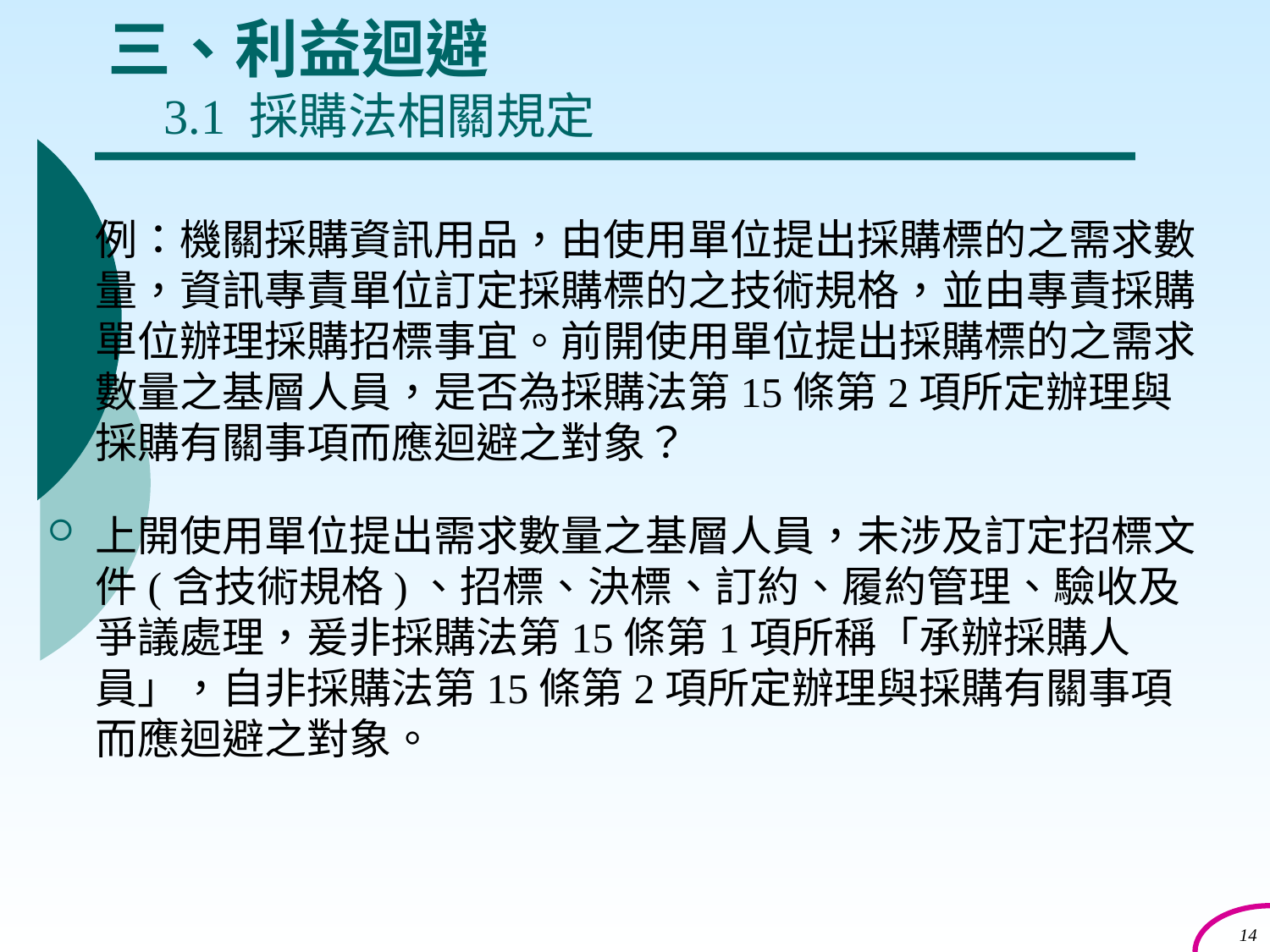

# 三、利益迴避 3.1 採購法相關規定
例：機關採購資訊用品，由使用單位提出採購標的之需求數量，資訊專責單位訂定採購標的之技術規格，並由專責採購單位辦理採購招標事宜。前開使用單位提出採購標的之需求數量之基層人員，是否為採購法第15條第2項所定辦理與採購有關事項而應迴避之對象？
上開使用單位提出需求數量之基層人員，未涉及訂定招標文件(含技術規格)、招標、決標、訂約、履約管理、驗收及爭議處理，爰非採購法第15條第1項所稱「承辦採購人員」，自非採購法第15條第2項所定辦理與採購有關事項而應迴避之對象。
14